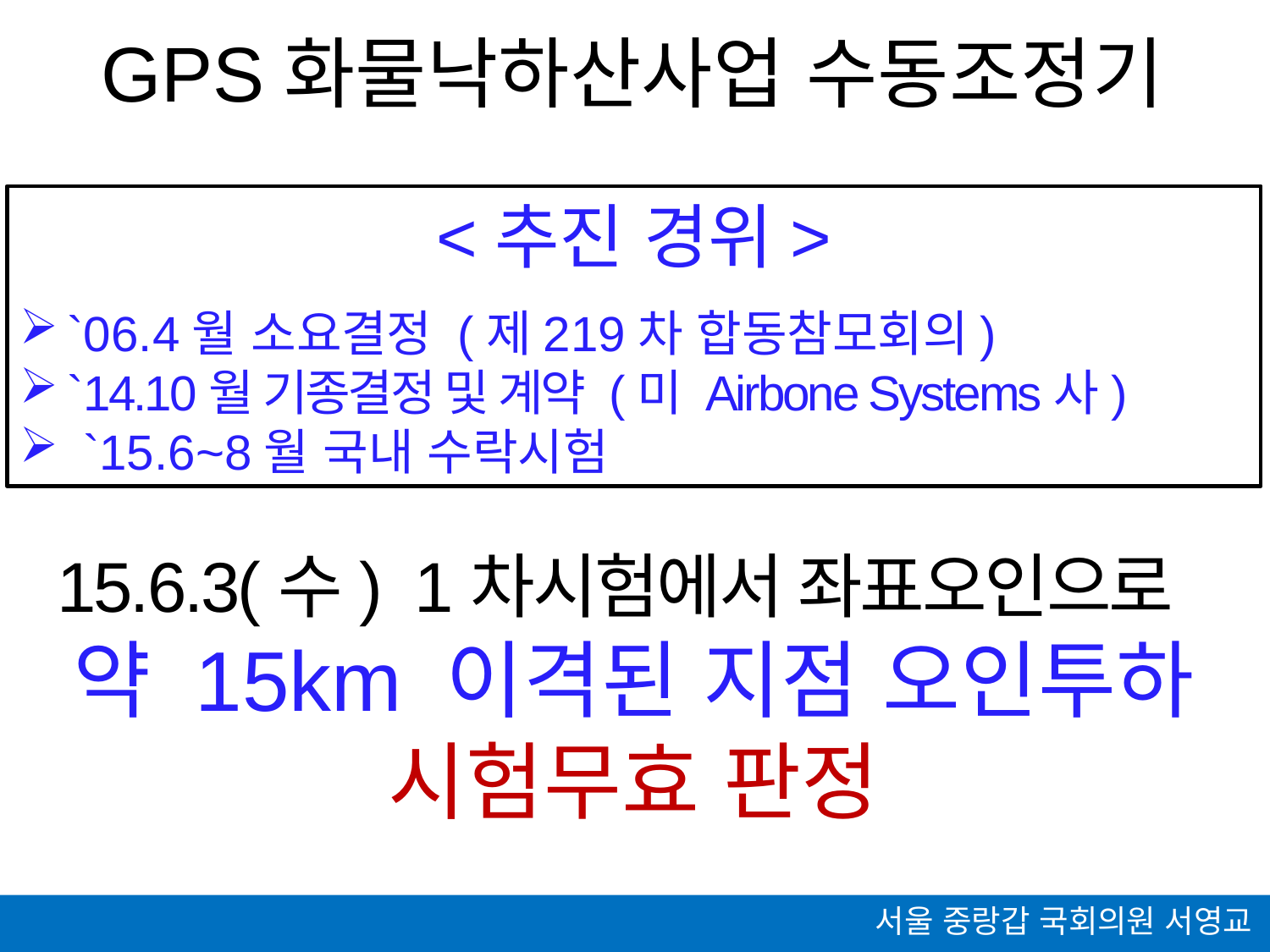

GPS화물낙하산사업 수동조정기
<추진 경위>

`06.4월 소요결정 (제219차 합동참모회의)
`14.10월 기종결정 및 계약 (미 Airbone Systems사)
`15.6~8월 국내 수락시험
15.6.3(수)  1차시험에서 좌표오인으로
약 15km 이격된 지점 오인투하
시험무효 판정

서울 중랑갑 국회의원 서영교